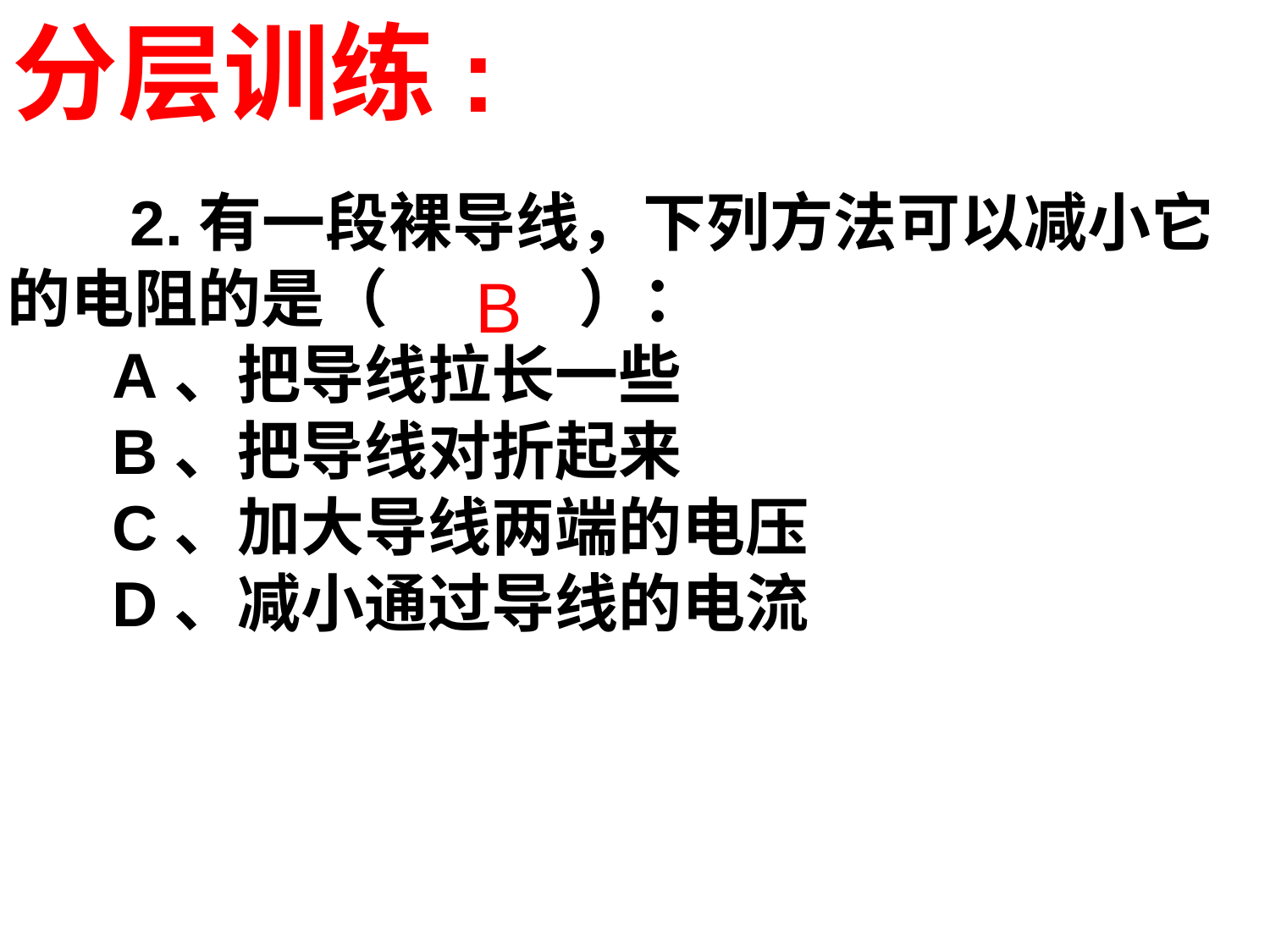

分层训练:
       2.有一段裸导线，下列方法可以减小它
的电阻的是（　　　）：
      A、把导线拉长一些
      B、把导线对折起来
      C、加大导线两端的电压
      D、减小通过导线的电流
       B